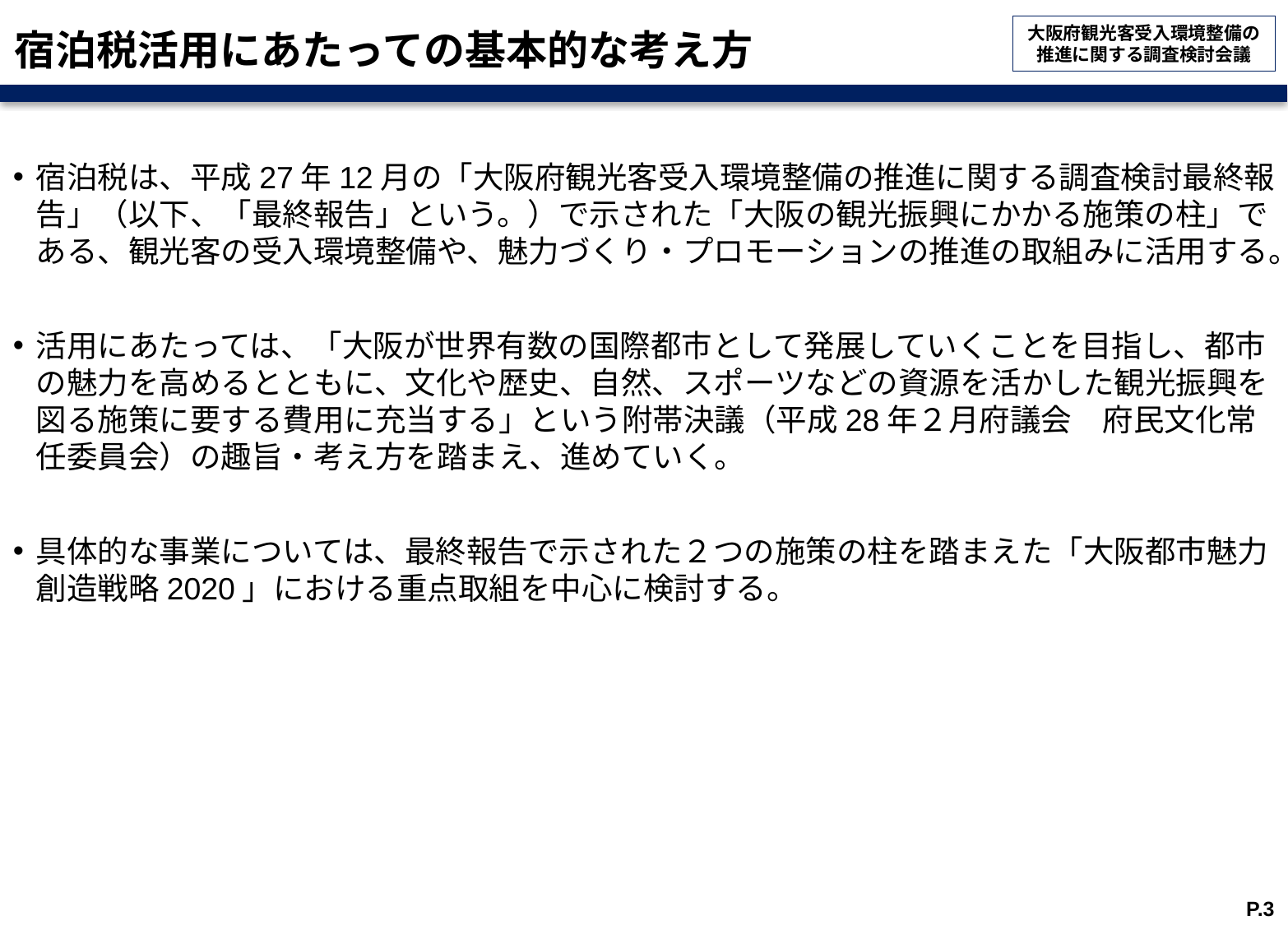

# 宿泊税活用にあたっての基本的な考え方
宿泊税は、平成27年12月の「大阪府観光客受入環境整備の推進に関する調査検討最終報告」（以下、「最終報告」という。）で示された「大阪の観光振興にかかる施策の柱」である、観光客の受入環境整備や、魅力づくり・プロモーションの推進の取組みに活用する。

活用にあたっては、「大阪が世界有数の国際都市として発展していくことを目指し、都市の魅力を高めるとともに、文化や歴史、自然、スポーツなどの資源を活かした観光振興を図る施策に要する費用に充当する」という附帯決議（平成28年２月府議会　府民文化常任委員会）の趣旨・考え方を踏まえ、進めていく。

具体的な事業については、最終報告で示された２つの施策の柱を踏まえた「大阪都市魅力創造戦略2020」における重点取組を中心に検討する。
P.3